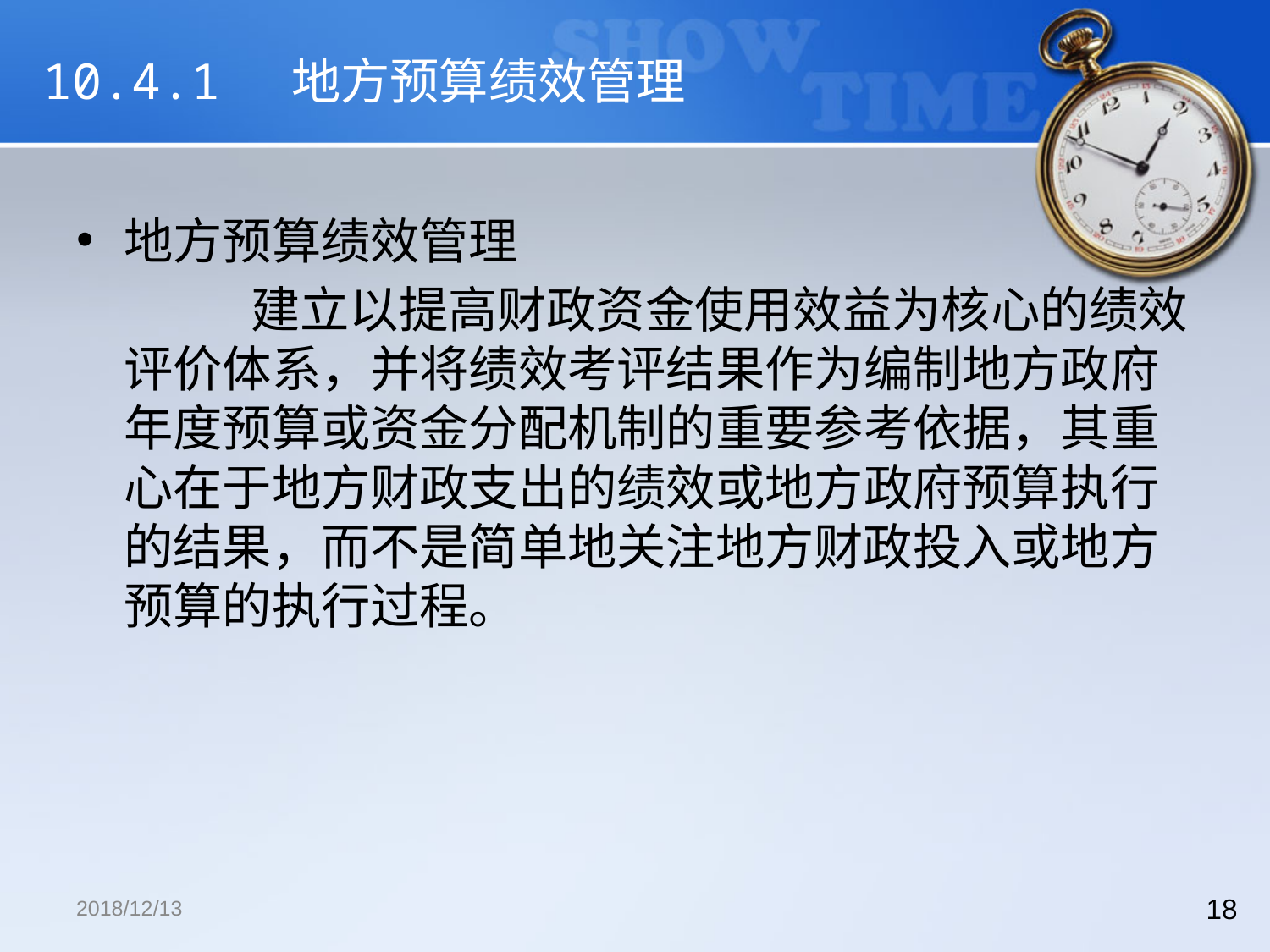

# 10.4.1  地方预算绩效管理
地方预算绩效管理
		建立以提高财政资金使用效益为核心的绩效评价体系，并将绩效考评结果作为编制地方政府年度预算或资金分配机制的重要参考依据，其重心在于地方财政支出的绩效或地方政府预算执行的结果，而不是简单地关注地方财政投入或地方预算的执行过程。
2018/12/13
18